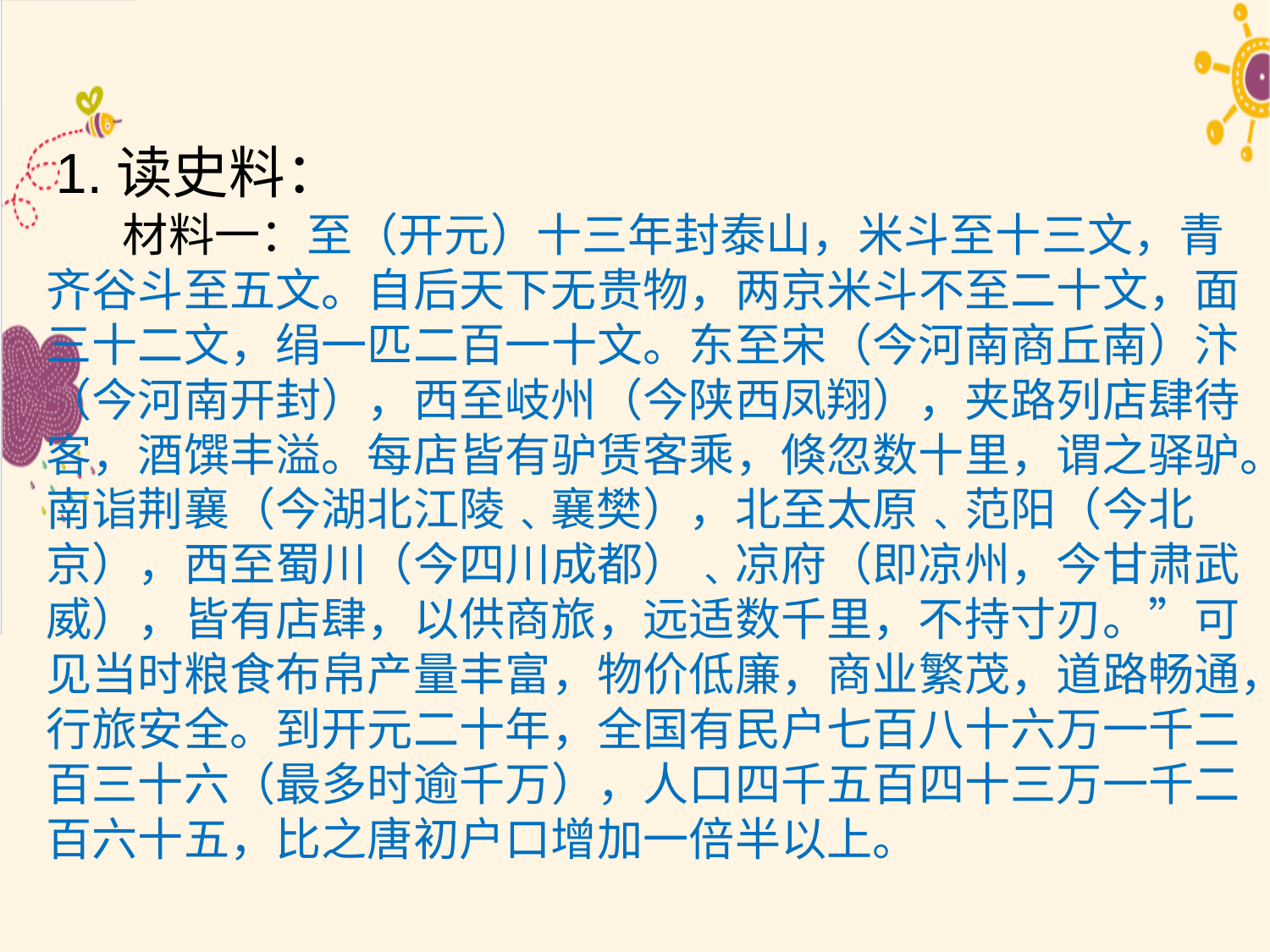

1.读史料：
       材料一：至（开元）十三年封泰山，米斗至十三文，青齐谷斗至五文。自后天下无贵物，两京米斗不至二十文，面三十二文，绢一匹二百一十文。东至宋（今河南商丘南）汴（今河南开封），西至岐州（今陕西凤翔），夹路列店肆待客，酒馔丰溢。每店皆有驴赁客乘，倏忽数十里，谓之驿驴。南诣荆襄（今湖北江陵﹑襄樊），北至太原﹑范阳（今北京），西至蜀川（今四川成都）﹑凉府（即凉州，今甘肃武威），皆有店肆，以供商旅，远适数千里，不持寸刃。”可见当时粮食布帛产量丰富，物价低廉，商业繁茂，道路畅通，行旅安全。到开元二十年，全国有民户七百八十六万一千二百三十六（最多时逾千万），人口四千五百四十三万一千二百六十五，比之唐初户口增加一倍半以上。